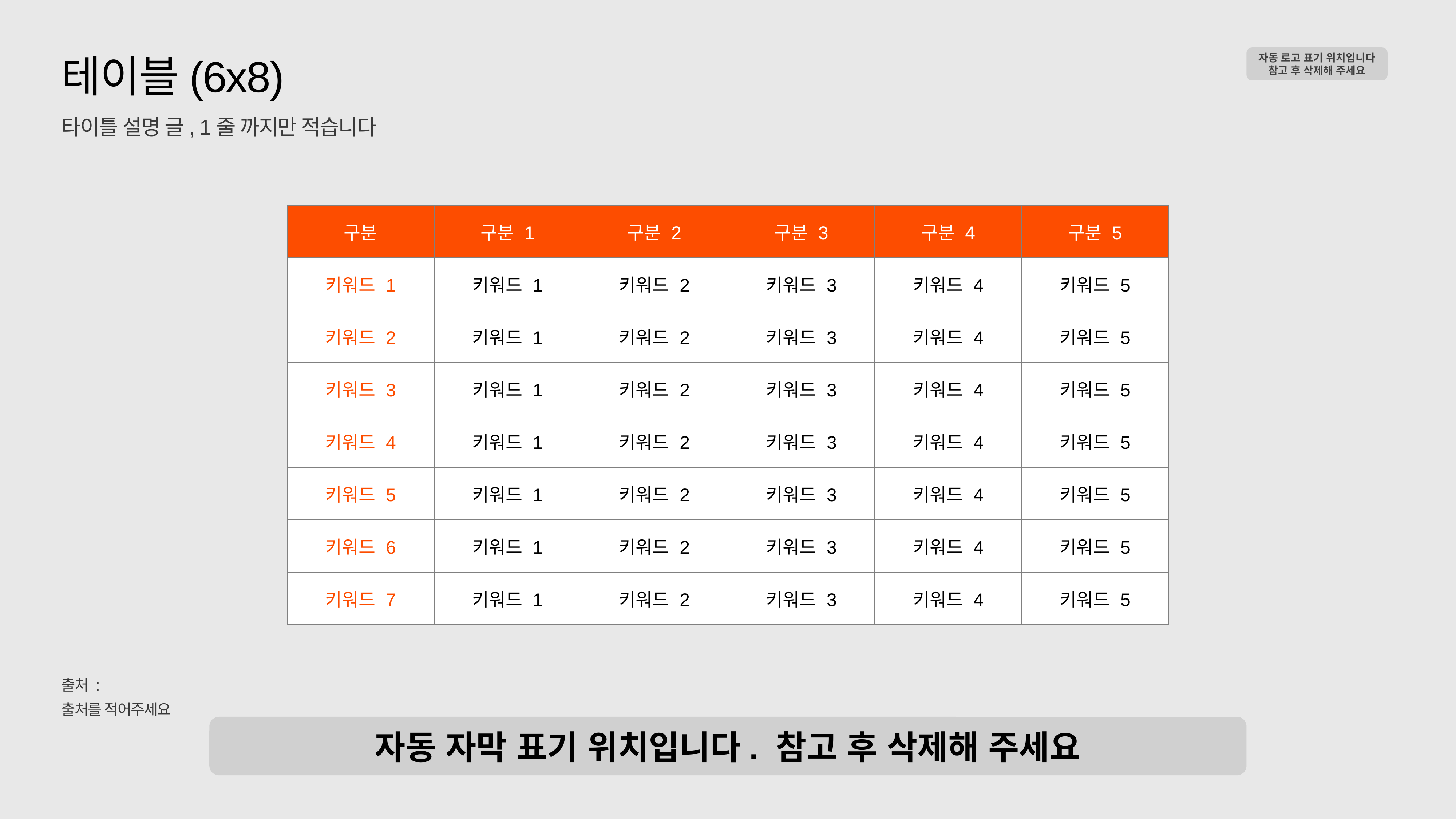

자동 로고 표기 위치입니다
참고 후 삭제해 주세요
테이블(6x8)

타이틀 설명 글, 1줄 까지만 적습니다
| 구분 | 구분 1 | 구분 2 | 구분 3 | 구분 4 | 구분 5 |
| --- | --- | --- | --- | --- | --- |
| 키워드 1 | 키워드 1 | 키워드 2 | 키워드 3 | 키워드 4 | 키워드 5 |
| 키워드 2 | 키워드 1 | 키워드 2 | 키워드 3 | 키워드 4 | 키워드 5 |
| 키워드 3 | 키워드 1 | 키워드 2 | 키워드 3 | 키워드 4 | 키워드 5 |
| 키워드 4 | 키워드 1 | 키워드 2 | 키워드 3 | 키워드 4 | 키워드 5 |
| 키워드 5 | 키워드 1 | 키워드 2 | 키워드 3 | 키워드 4 | 키워드 5 |
| 키워드 6 | 키워드 1 | 키워드 2 | 키워드 3 | 키워드 4 | 키워드 5 |
| 키워드 7 | 키워드 1 | 키워드 2 | 키워드 3 | 키워드 4 | 키워드 5 |

출처 :
출처를 적어주세요
자동 자막 표기 위치입니다. 참고 후 삭제해 주세요